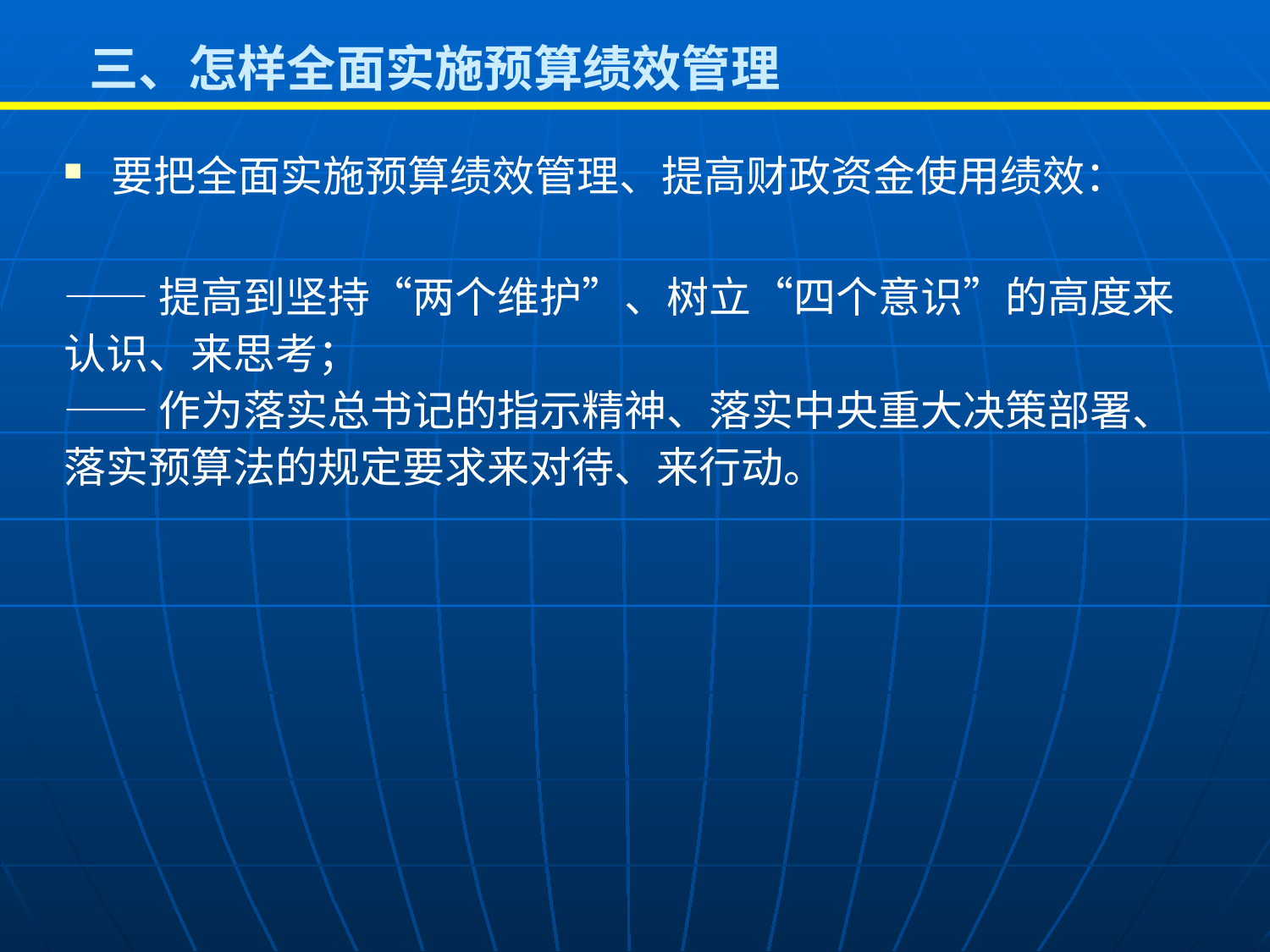

三、怎样全面实施预算绩效管理

要把全面实施预算绩效管理、提高财政资金使用绩效：

——提高到坚持“两个维护”、树立“四个意识”的高度来认识、来思考；
——作为落实总书记的指示精神、落实中央重大决策部署、落实预算法的规定要求来对待、来行动。